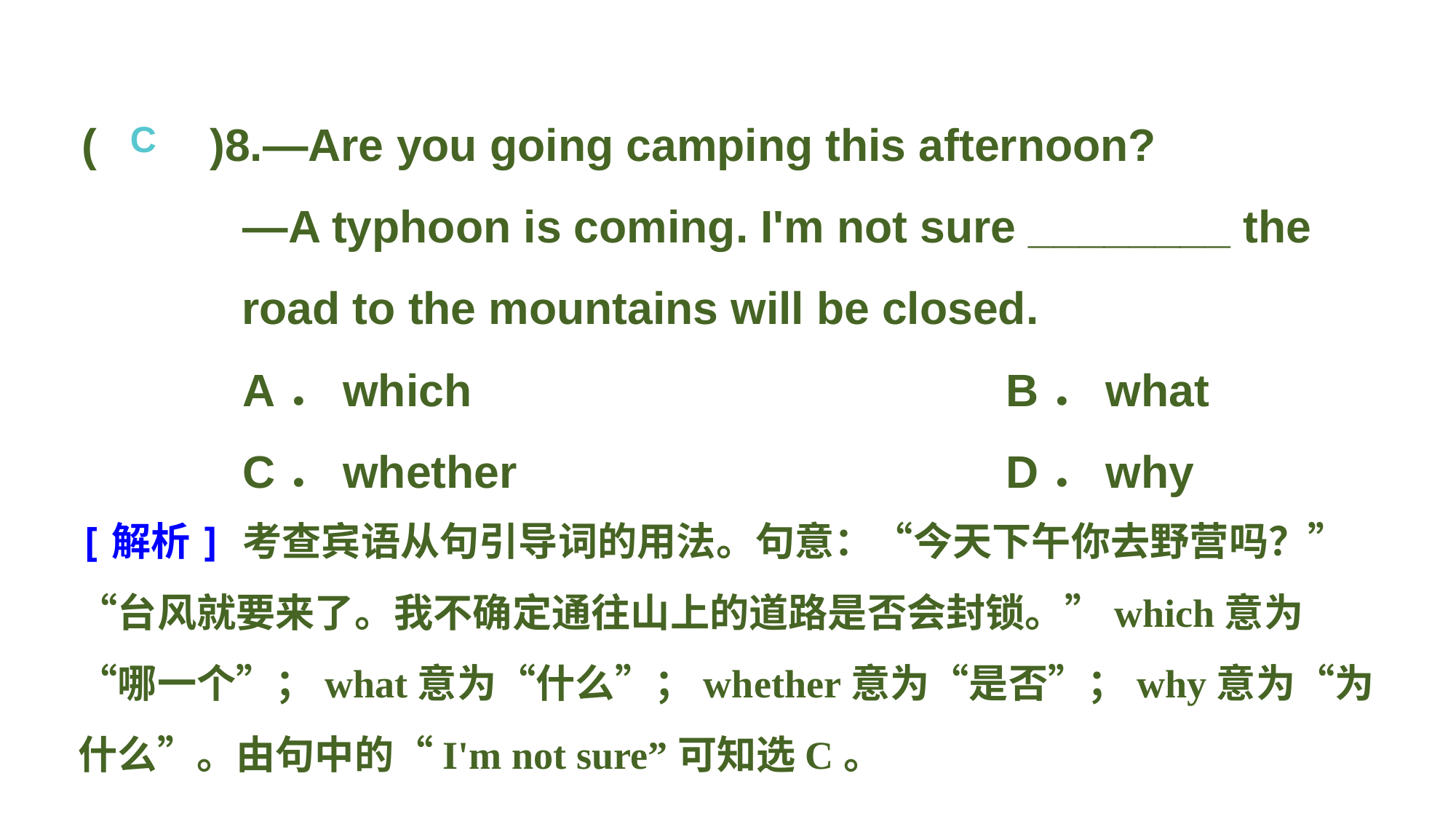

(　　)8.—Are you going camping this afternoon?
—A typhoon is coming. I'm not sure ________ the road to the mountains will be closed.
A．which  					B．what
C．whether  					D．why
C
[解析] 考查宾语从句引导词的用法。句意：“今天下午你去野营吗？”“台风就要来了。我不确定通往山上的道路是否会封锁。”which意为“哪一个”；what意为“什么”；whether意为“是否”；why意为“为什么”。由句中的“I'm not sure”可知选C。